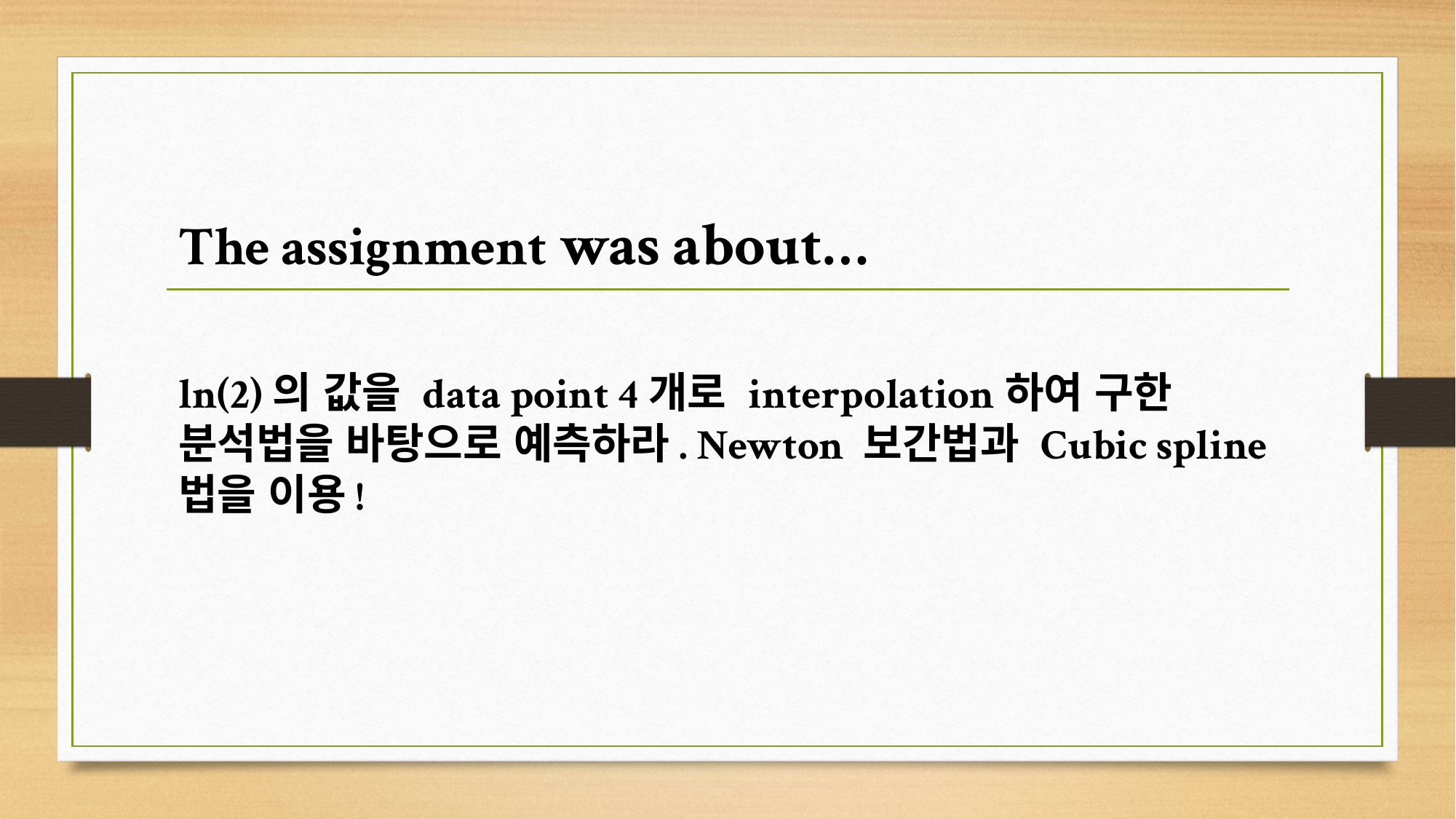

The assignment was about…
ln(2)의 값을 data point 4개로 interpolation하여 구한 분석법을 바탕으로 예측하라. Newton 보간법과 Cubic spline법을 이용!